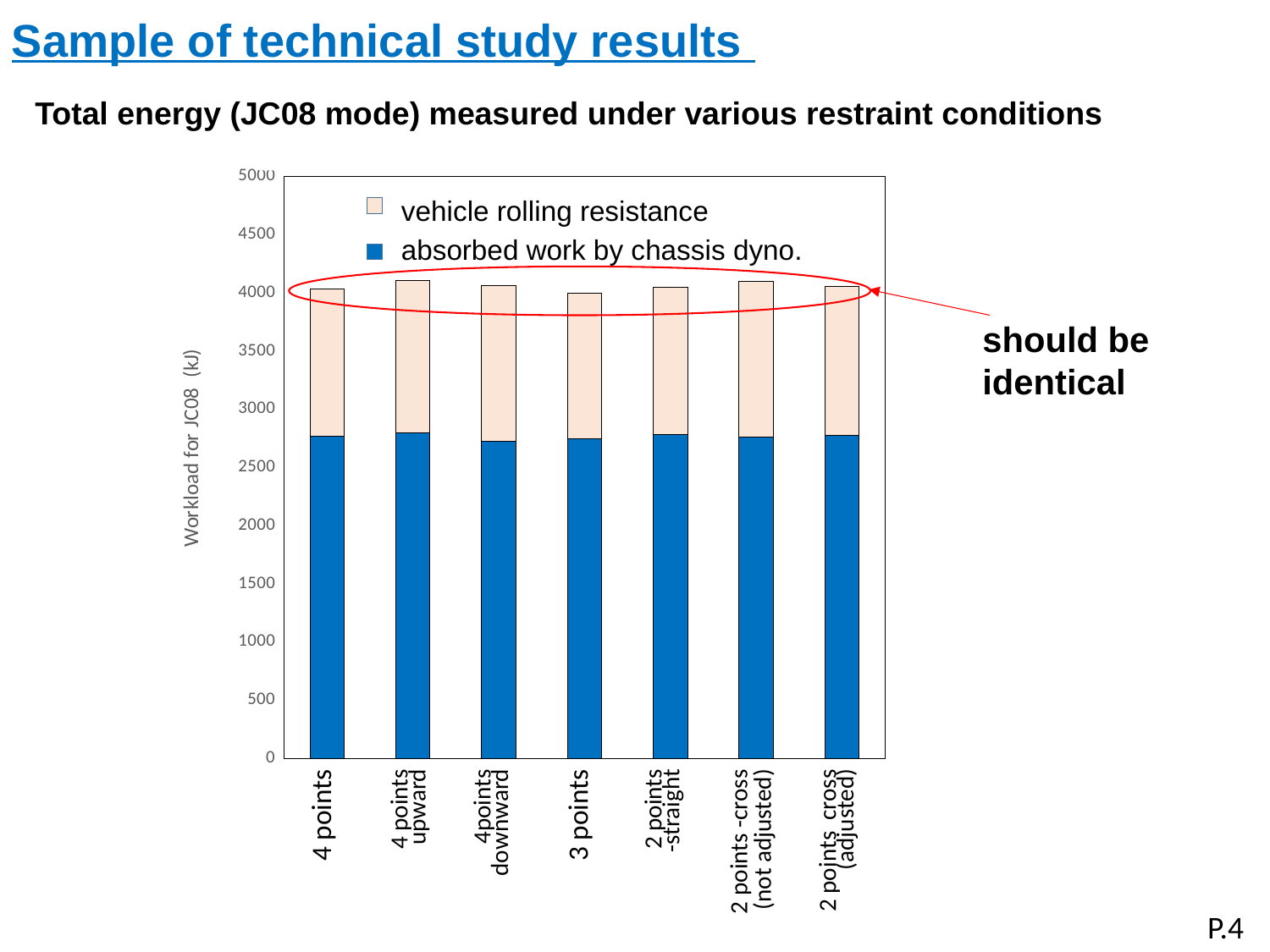

Sample of technical study results

### Chart

| Category | RL調整後の自走モード試験での外部仕事量（実測） | 車両側抵抗分に減速補正した仕事量（ASRでの実測） |
|---|---|---|
| ４点拘束 | 2768.86 | 1264.27 |
| 上向き４点拘束
 | 2796.21 | 1304.83 |
| 下向き４点拘束 | 2722.04 | 1334.79 |
| ３点拘束 | 2746.18 | 1246.45 |
| ２点ストレート | 2780.31 | 1261.81 |
| ２点クロス（無調整） | 2760.31 | 1331.46 |
| ２点クロス（調整有） | 2774.15 | 1276.87 |
Total energy (JC08 mode) measured under various restraint conditions

vehicle rolling resistance
absorbed work by chassis dyno.

should be identical
4 points
4 points
upward
3 points
4points
downward
2 points
    -straight
2 points -cross
(not adjusted)
2 points  cross
(adjusted)
P.4